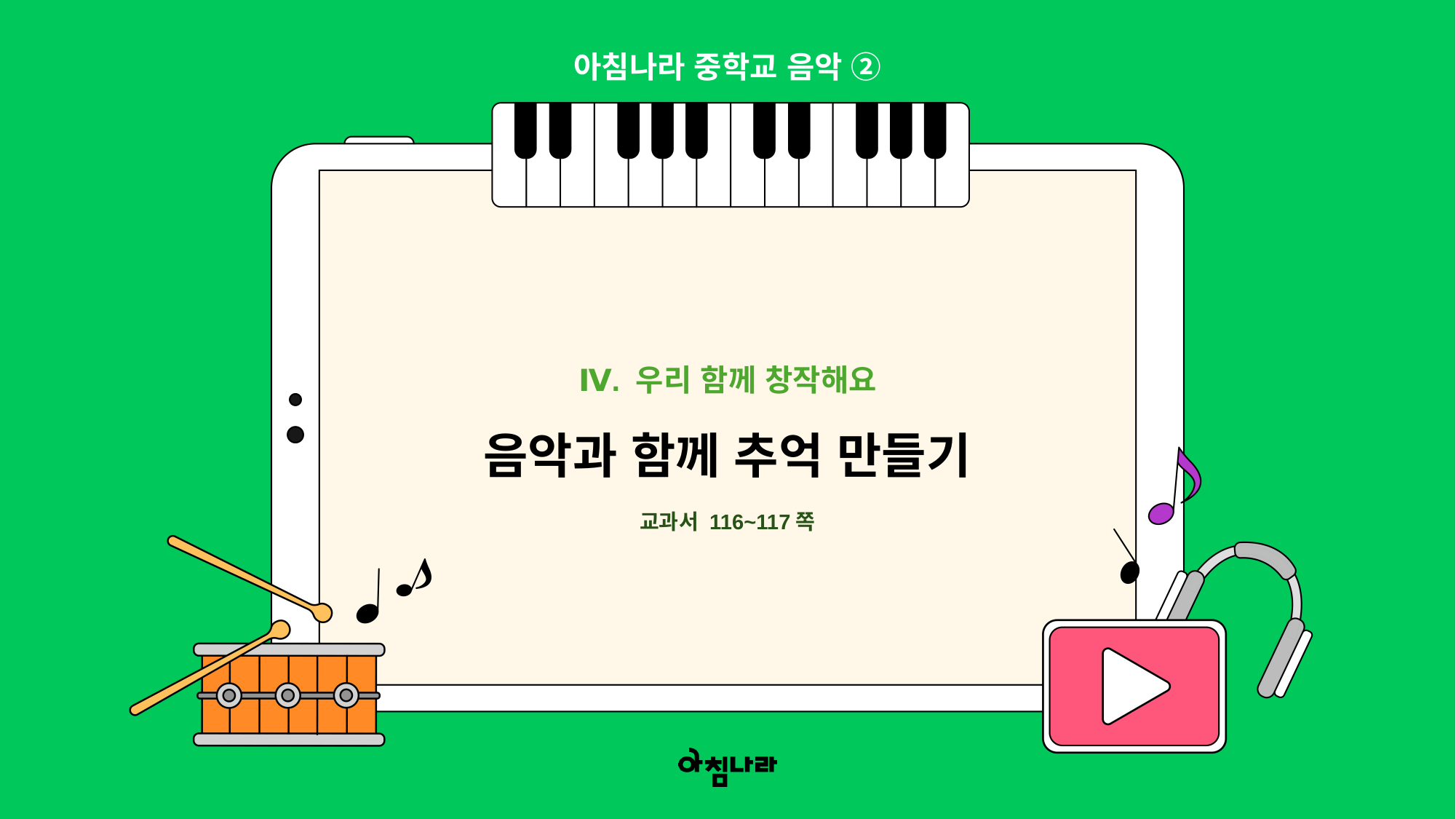

아침나라 중학교 음악 ②
Ⅳ. 우리 함께 창작해요
음악과 함께 추억 만들기
교과서 116~117쪽